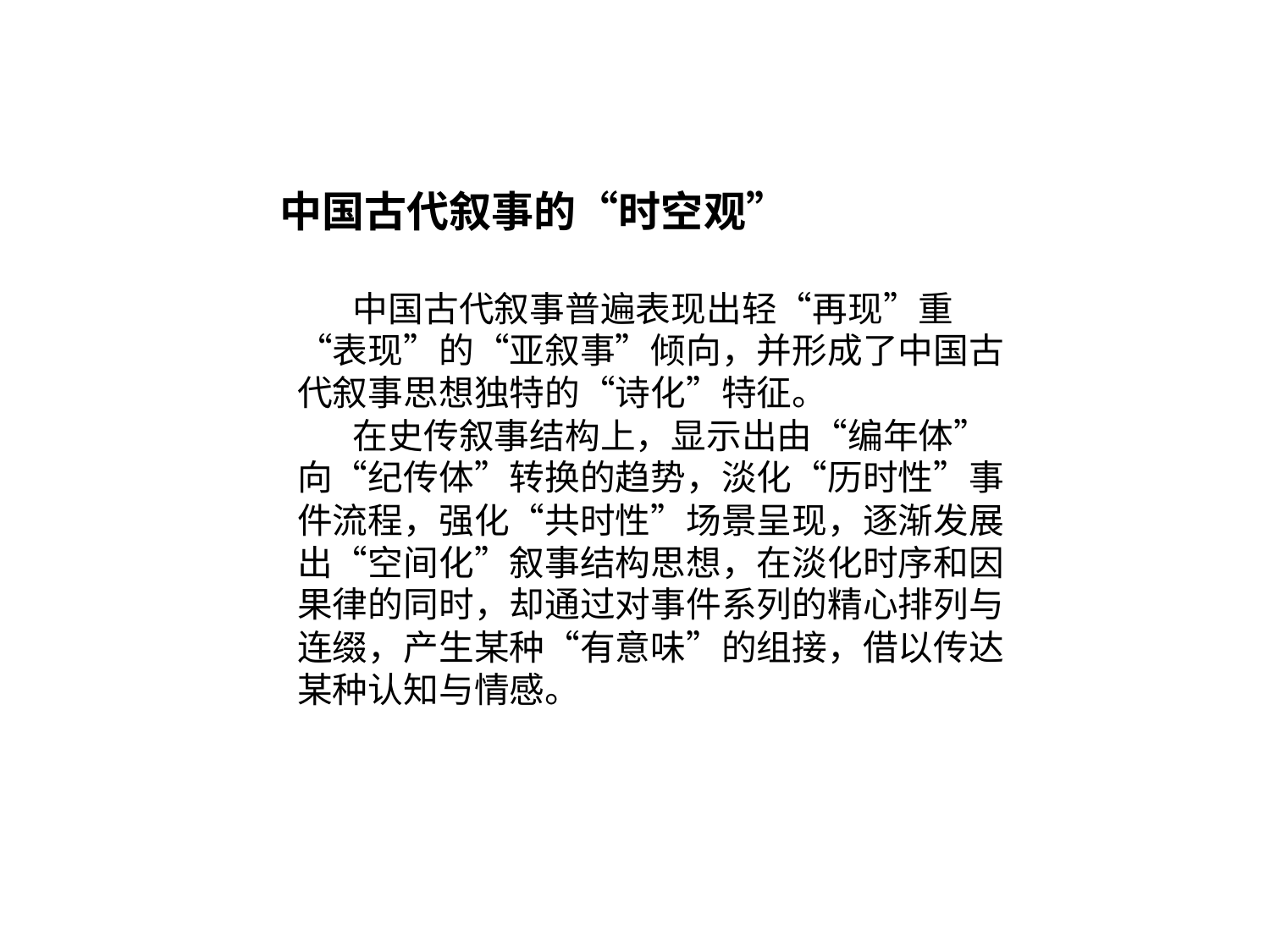

中国古代叙事的“时空观”
      中国古代叙事普遍表现出轻“再现”重“表现”的“亚叙事”倾向，并形成了中国古代叙事思想独特的“诗化”特征。
      在史传叙事结构上，显示出由“编年体”向“纪传体”转换的趋势，淡化“历时性”事件流程，强化“共时性”场景呈现，逐渐发展出“空间化”叙事结构思想，在淡化时序和因果律的同时，却通过对事件系列的精心排列与连缀，产生某种“有意味”的组接，借以传达某种认知与情感。

47